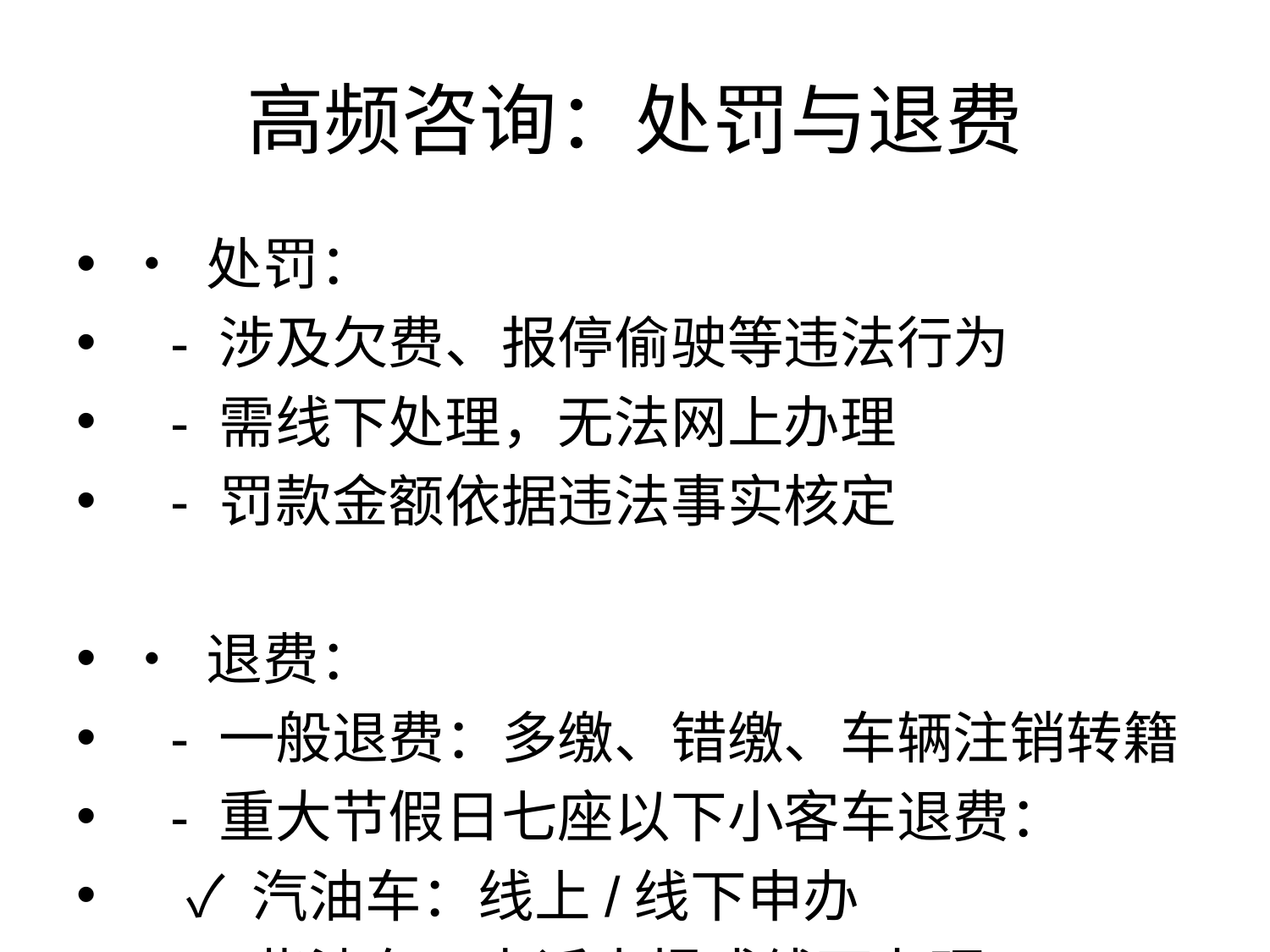

# 高频咨询：处罚与退费
• 处罚：
   - 涉及欠费、报停偷驶等违法行为
   - 需线下处理，无法网上办理
   - 罚款金额依据违法事实核定

• 退费：
   - 一般退费：多缴、错缴、车辆注销转籍
   - 重大节假日七座以下小客车退费：
     ✓ 汽油车：线上/线下申办
     ✓ 柴油车：电话申报或线下办理